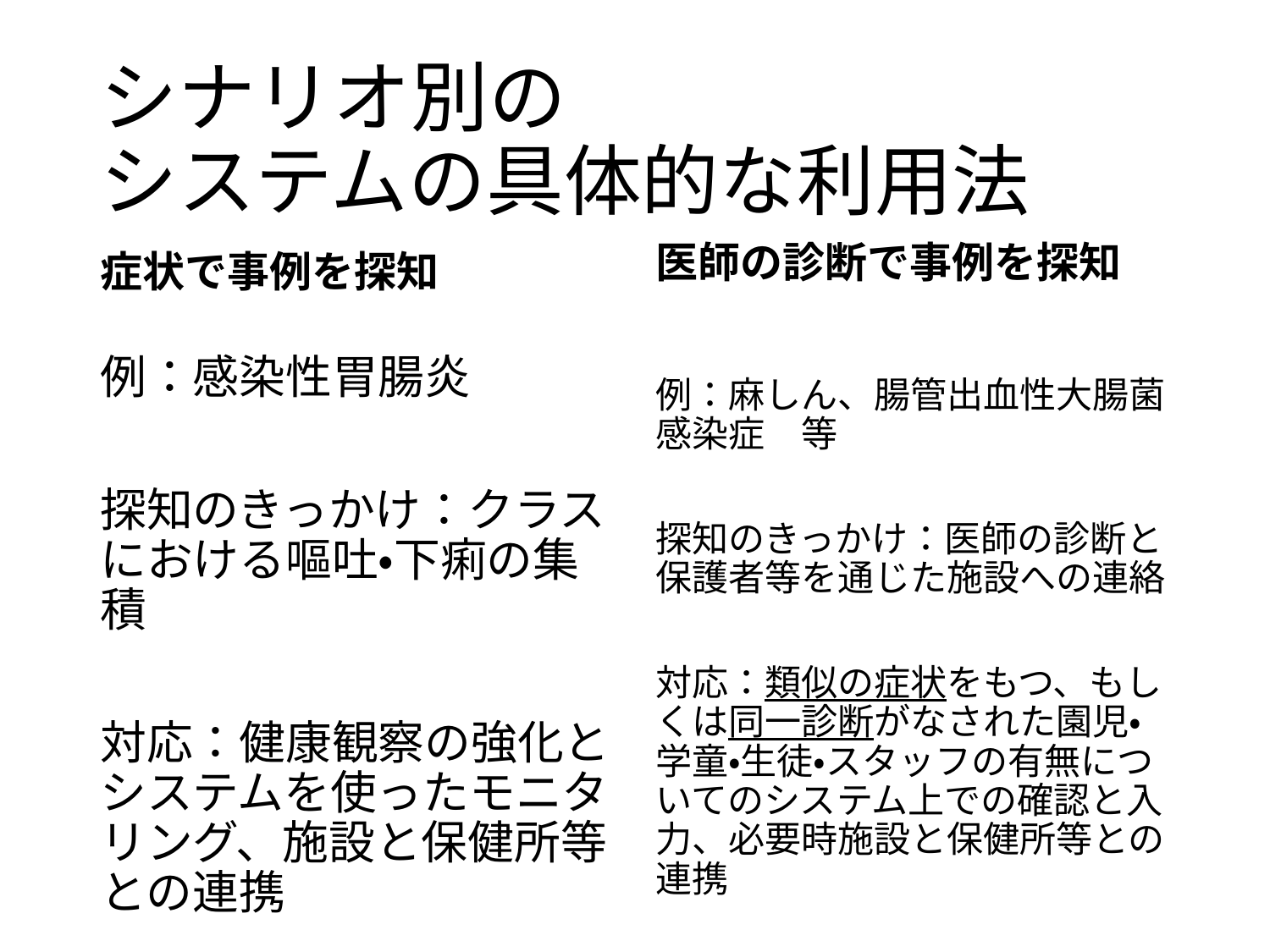

# シナリオ別の システムの具体的な利用法
症状で事例を探知
医師の診断で事例を探知
例：感染性胃腸炎

探知のきっかけ：クラスにおける嘔吐・下痢の集積

対応：健康観察の強化とシステムを使ったモニタリング、施設と保健所等との連携

例：麻しん、腸管出血性大腸菌感染症　等

探知のきっかけ：医師の診断と保護者等を通じた施設への連絡

対応：類似の症状をもつ、もしくは同一診断がなされた園児・学童・生徒・スタッフの有無についてのシステム上での確認と入力、必要時施設と保健所等との連携